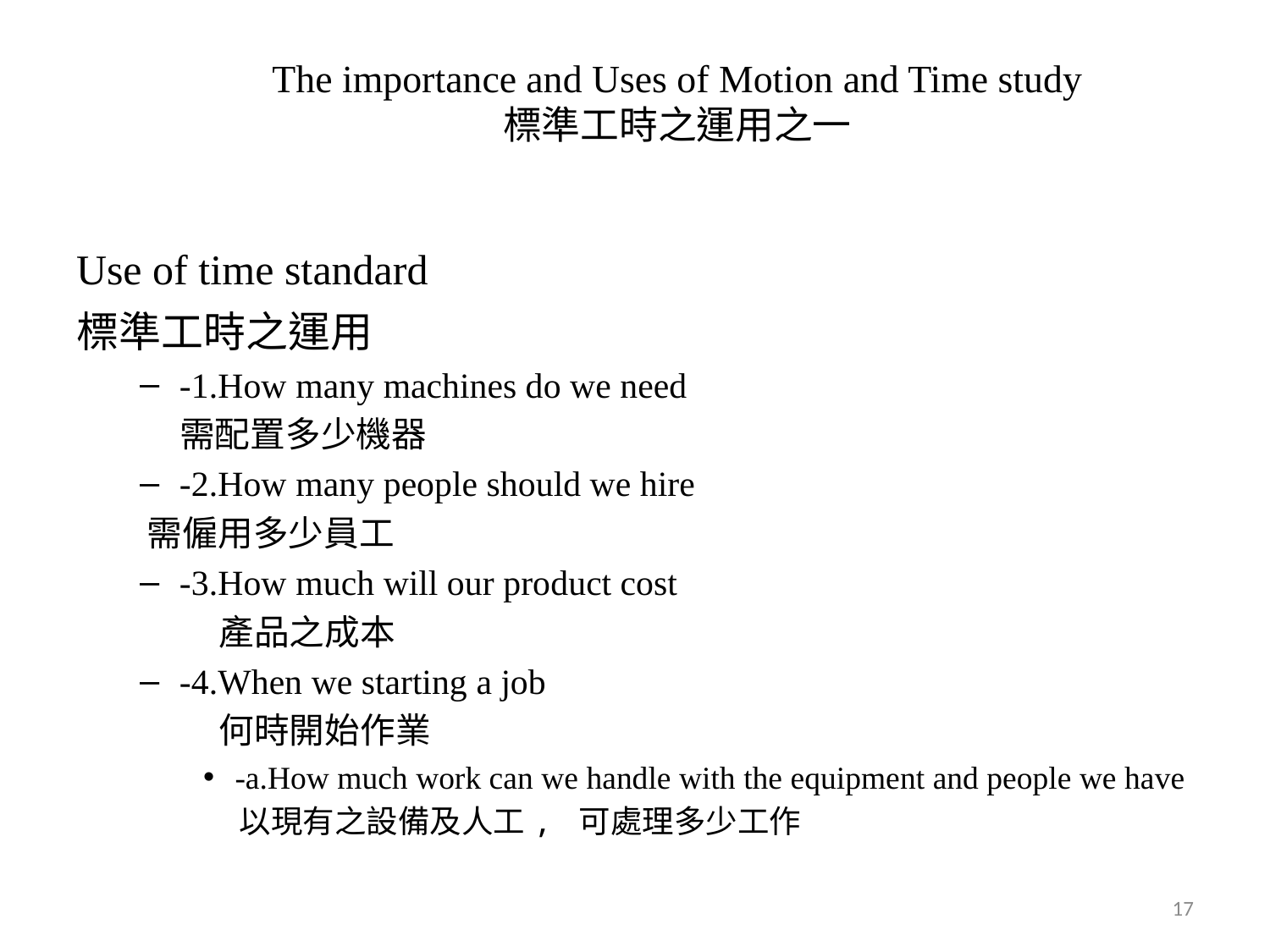

# The importance and Uses of Motion and Time study 標準工時之運用之一
Use of time standard
標準工時之運用
-1.How many machines do we need
    需配置多少機器
-2.How many people should we hire
        需僱用多少員工
-3.How much will our product cost
         產品之成本
-4.When we starting a job
         何時開始作業
-a.How much work can we handle with the equipment and people we have
    以現有之設備及人工, 可處理多少工作

17